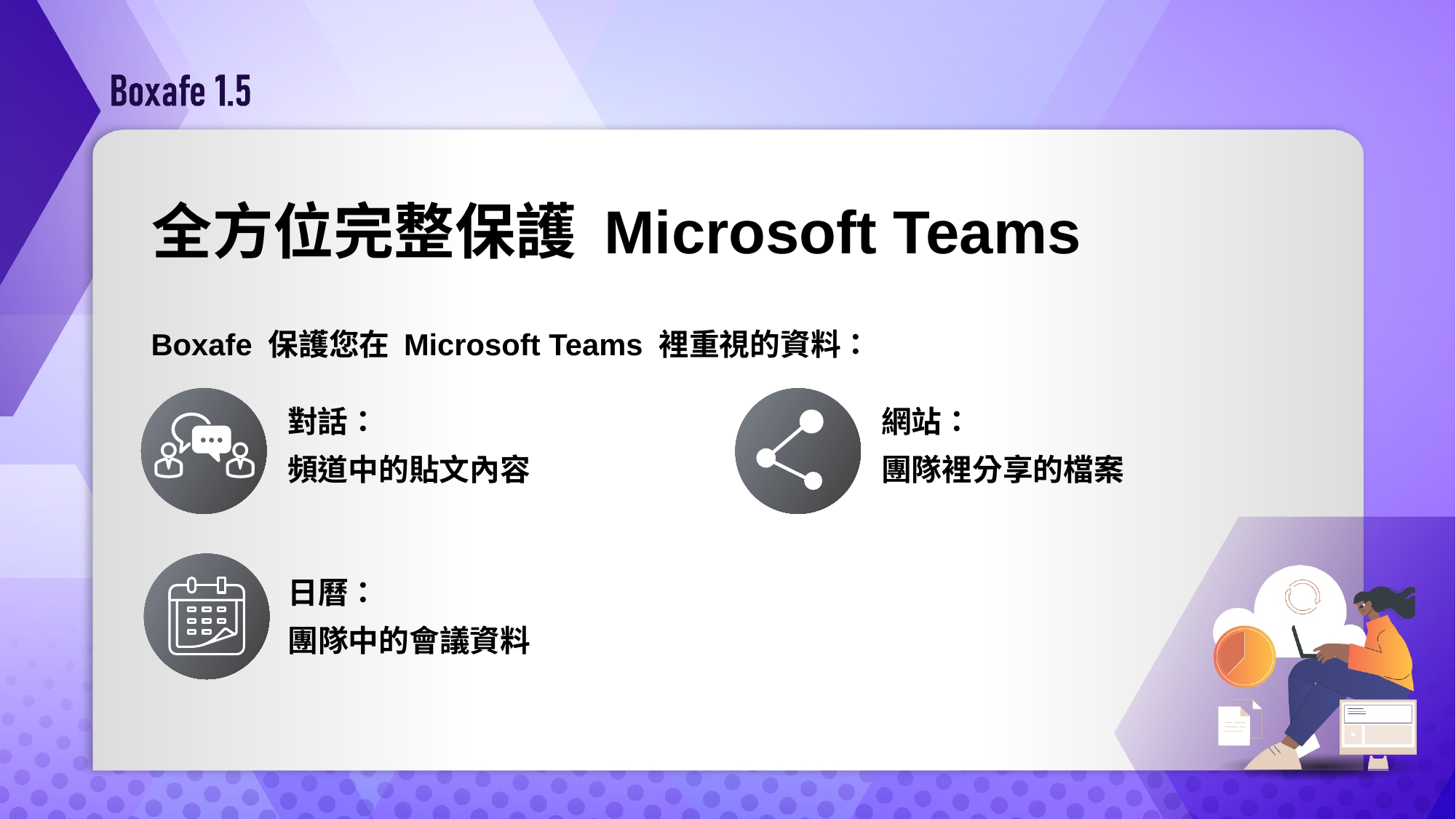

# 全方位完整保護 Microsoft Teams
Boxafe 保護您在 Microsoft Teams 裡重視的資料：

網站：
團隊裡分享的檔案
對話：
頻道中的貼文內容

日曆：
團隊中的會議資料